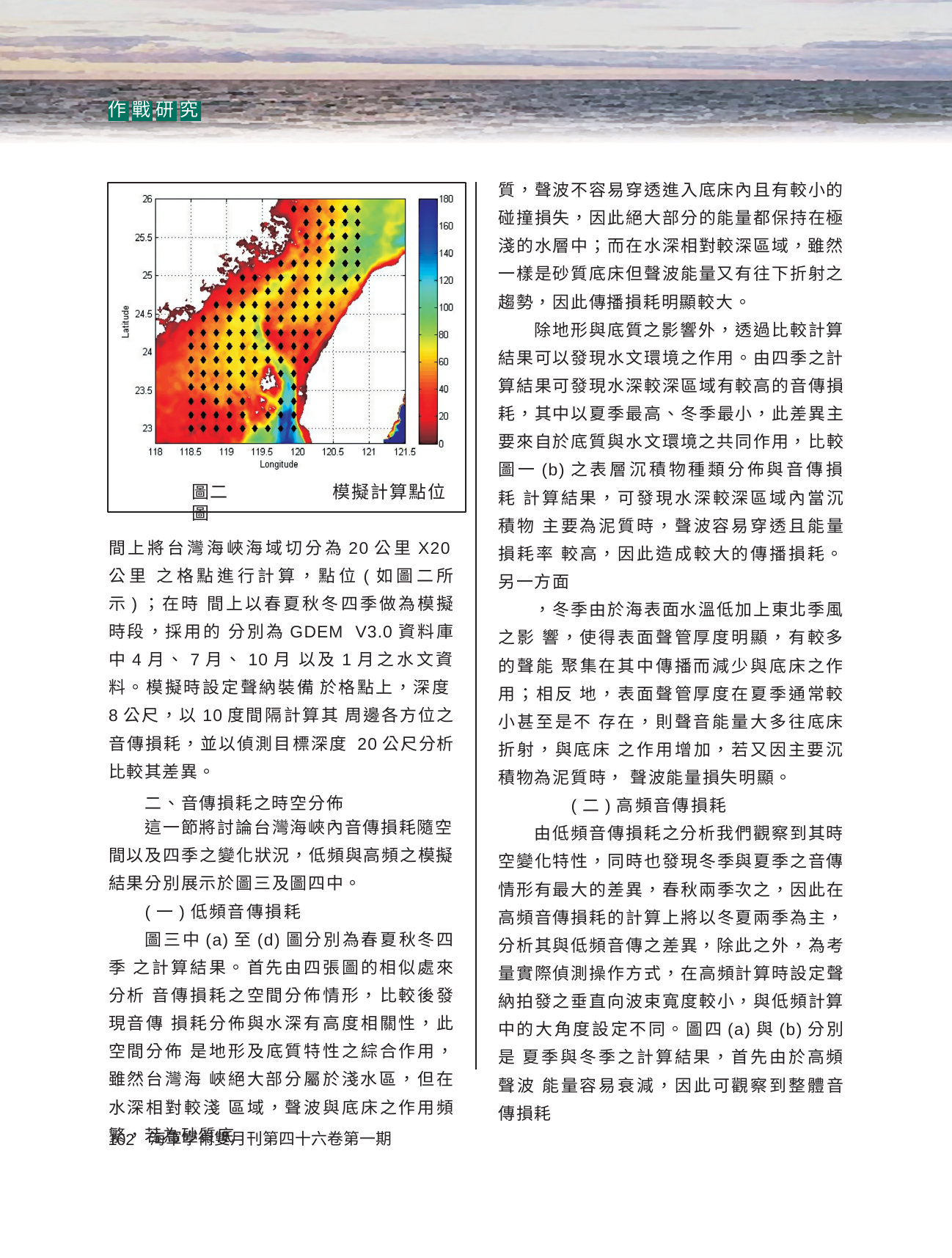

作 戰 研 究

質，聲波不容易穿透進入底床內且有較小的 碰撞損失，因此絕大部分的能量都保持在極 淺的水層中；而在水深相對較深區域，雖然 一樣是砂質底床但聲波能量又有往下折射之 趨勢，因此傳播損耗明顯較大。
除地形與底質之影響外，透過比較計算 結果可以發現水文環境之作用。由四季之計 算結果可發現水深較深區域有較高的音傳損 耗，其中以夏季最高、冬季最小，此差異主 要來自於底質與水文環境之共同作用，比較 圖一(b)之表層沉積物種類分佈與音傳損耗 計算結果，可發現水深較深區域內當沉積物 主要為泥質時，聲波容易穿透且能量損耗率 較高，因此造成較大的傳播損耗。另一方面
，冬季由於海表面水溫低加上東北季風之影 響，使得表面聲管厚度明顯，有較多的聲能 聚集在其中傳播而減少與底床之作用；相反 地，表面聲管厚度在夏季通常較小甚至是不 存在，則聲音能量大多往底床折射，與底床 之作用增加，若又因主要沉積物為泥質時， 聲波能量損失明顯。

(二)高頻音傳損耗
由低頻音傳損耗之分析我們觀察到其時 空變化特性，同時也發現冬季與夏季之音傳 情形有最大的差異，春秋兩季次之，因此在 高頻音傳損耗的計算上將以冬夏兩季為主， 分析其與低頻音傳之差異，除此之外，為考 量實際偵測操作方式，在高頻計算時設定聲 納拍發之垂直向波束寬度較小，與低頻計算 中的大角度設定不同。圖四(a)與(b)分別是 夏季與冬季之計算結果，首先由於高頻聲波 能量容易衰減，因此可觀察到整體音傳損耗

圖二	模擬計算點位圖
間上將台灣海峽海域切分為20公里X20公里 之格點進行計算，點位(如圖二所示)；在時 間上以春夏秋冬四季做為模擬時段，採用的 分別為GDEM  V3.0資料庫中4月、7月、10月 以及1月之水文資料。模擬時設定聲納裝備 於格點上，深度8公尺，以10度間隔計算其 周邊各方位之音傳損耗，並以偵測目標深度 20公尺分析比較其差異。

二、音傳損耗之時空分佈
這一節將討論台灣海峽內音傳損耗隨空
間以及四季之變化狀況，低頻與高頻之模擬 結果分別展示於圖三及圖四中。

(一)低頻音傳損耗
圖三中(a)至(d)圖分別為春夏秋冬四季 之計算結果。首先由四張圖的相似處來分析 音傳損耗之空間分佈情形，比較後發現音傳 損耗分佈與水深有高度相關性，此空間分佈 是地形及底質特性之綜合作用，雖然台灣海 峽絕大部分屬於淺水區，但在水深相對較淺 區域，聲波與底床之作用頻繁，若為砂質底
海軍學術雙月刊第四十六卷第一期
102